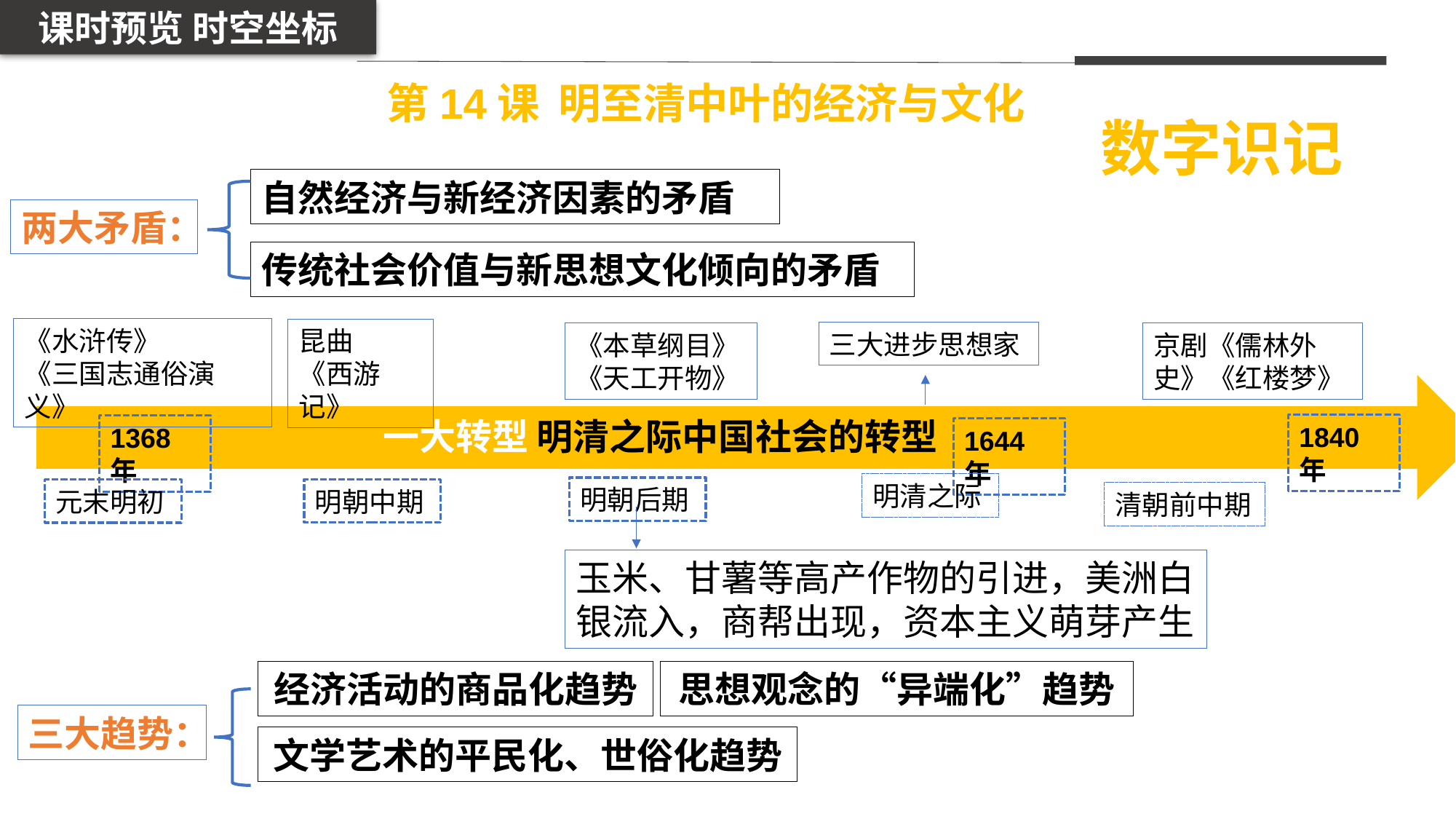

课时预览 时空坐标

沿海形势
第14课  明至清中叶的经济与文化
 数字识记
自然经济与新经济因素的矛盾

两大矛盾：
传统社会价值与新思想文化倾向的矛盾
《水浒传》
《三国志通俗演义》
昆曲
《西游记》
三大进步思想家
《本草纲目》
《天工开物》
京剧《儒林外史》《红楼梦》

一大转型 明清之际中国社会的转型
1840年
1368年
1644年
明清之际
明朝后期
明朝中期
元末明初
清朝前中期
玉米、甘薯等高产作物的引进，美洲白银流入，商帮出现，资本主义萌芽产生
思想观念的“异端化”趋势
经济活动的商品化趋势

三大趋势：
文学艺术的平民化、世俗化趋势